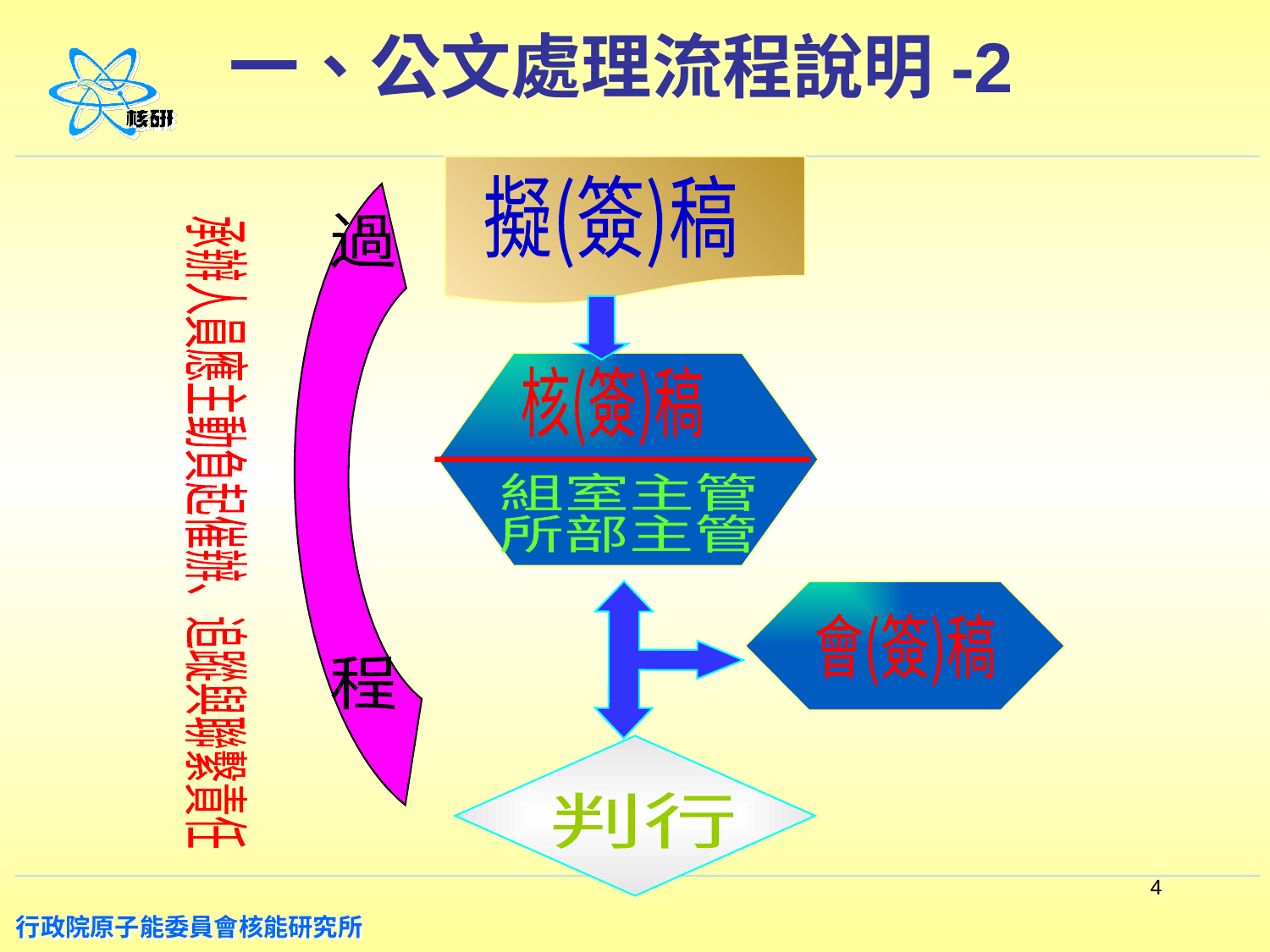

一、公文處理流程說明-2

擬(簽)稿
過

核(簽)稿

組室主管
所部主管
承辦人員應主動負起催辦、追蹤與聯繫責任

會(簽)稿

程

判行
4